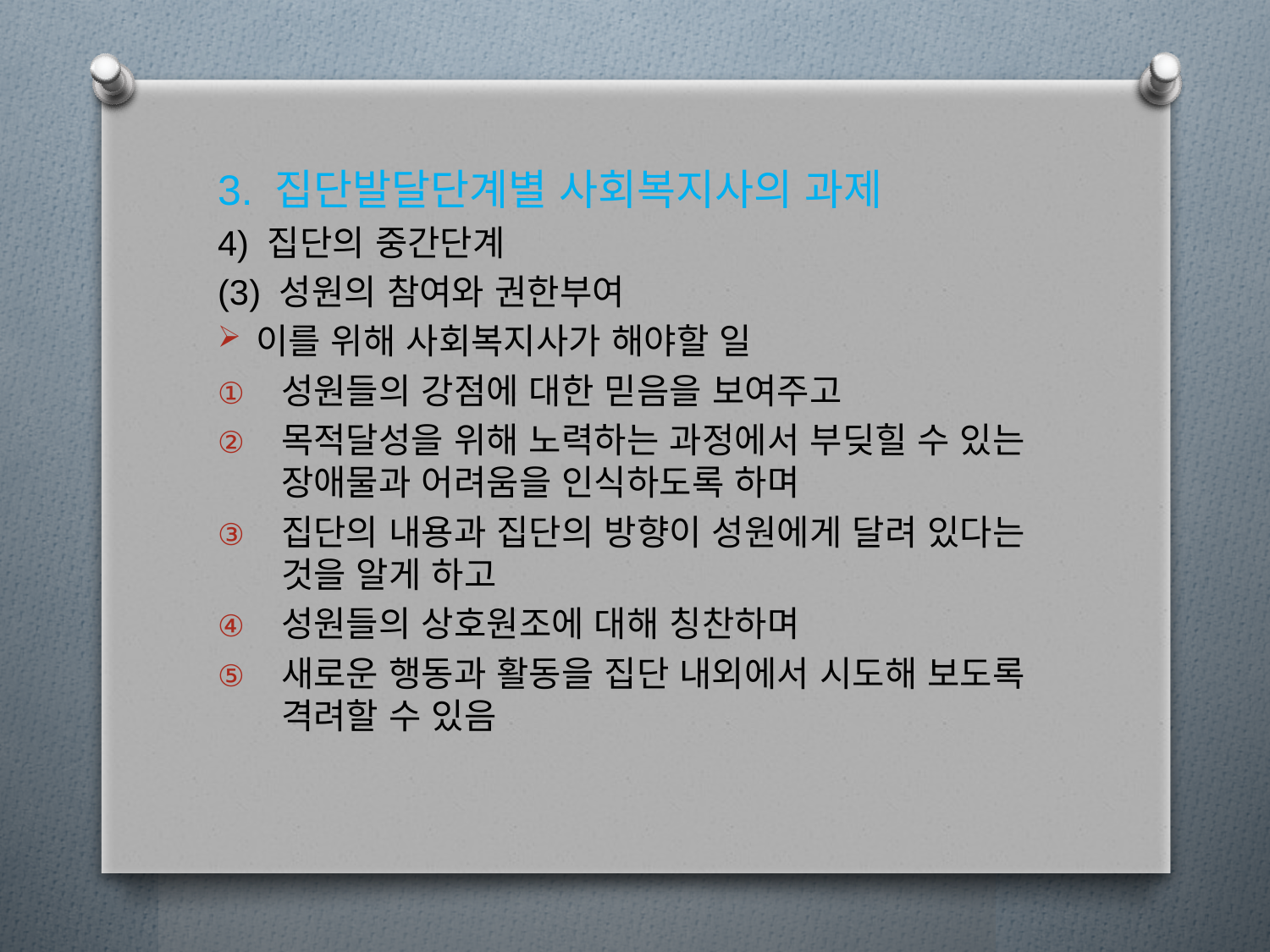

3. 집단발달단계별 사회복지사의 과제
4) 집단의 중간단계
(3) 성원의 참여와 권한부여
이를 위해 사회복지사가 해야할 일
성원들의 강점에 대한 믿음을 보여주고
목적달성을 위해 노력하는 과정에서 부딪힐 수 있는 장애물과 어려움을 인식하도록 하며
집단의 내용과 집단의 방향이 성원에게 달려 있다는 것을 알게 하고
성원들의 상호원조에 대해 칭찬하며
새로운 행동과 활동을 집단 내외에서 시도해 보도록 격려할 수 있음